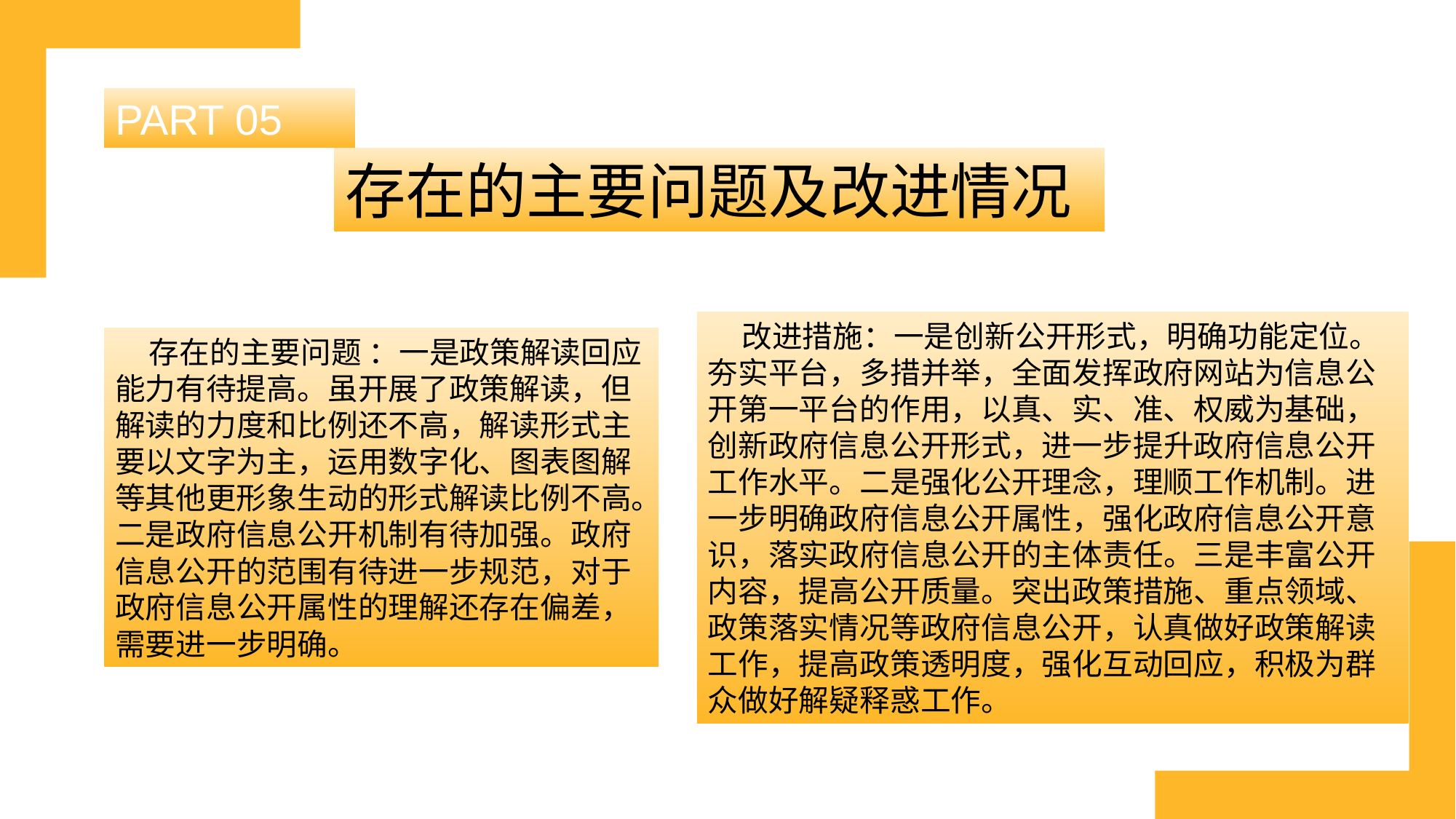

PART 05
存在的主要问题及改进情况
    改进措施：一是创新公开形式，明确功能定位。夯实平台，多措并举，全面发挥政府网站为信息公开第一平台的作用，以真、实、准、权威为基础，创新政府信息公开形式，进一步提升政府信息公开工作水平。二是强化公开理念，理顺工作机制。进一步明确政府信息公开属性，强化政府信息公开意识，落实政府信息公开的主体责任。三是丰富公开内容，提高公开质量。突出政策措施、重点领域、政策落实情况等政府信息公开，认真做好政策解读工作，提高政策透明度，强化互动回应，积极为群众做好解疑释惑工作。
    存在的主要问题 ：一是政策解读回应能力有待提高。虽开展了政策解读，但解读的力度和比例还不高，解读形式主要以文字为主，运用数字化、图表图解等其他更形象生动的形式解读比例不高。二是政府信息公开机制有待加强。政府信息公开的范围有待进一步规范，对于政府信息公开属性的理解还存在偏差，需要进一步明确。